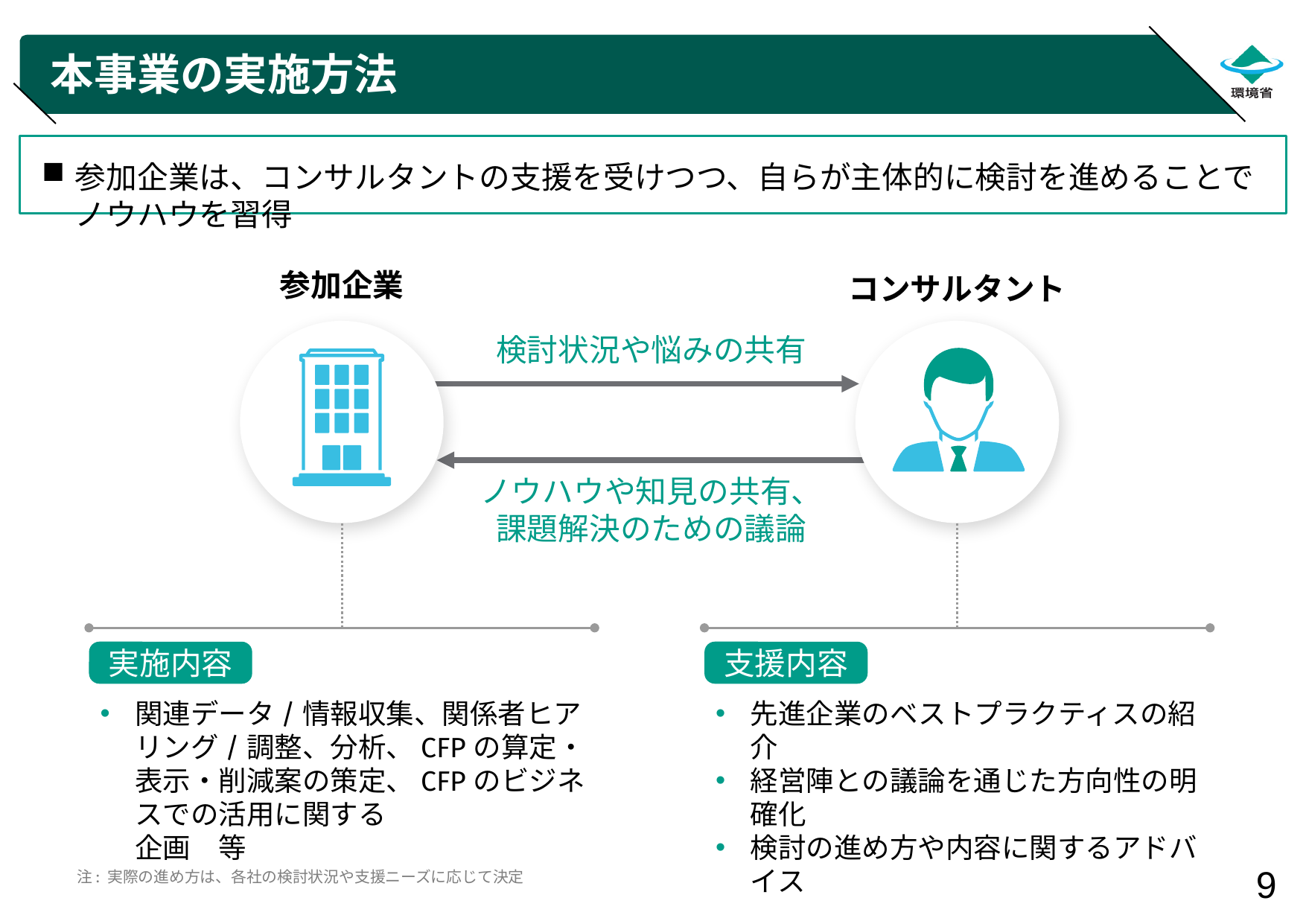

# 本事業の実施方法
参加企業は、コンサルタントの支援を受けつつ、自らが主体的に検討を進めることでノウハウを習得
参加企業
コンサルタント
検討状況や悩みの共有

ノウハウや知見の共有、
課題解決のための議論
実施内容
支援内容

関連データ/情報収集、関係者ヒアリング/調整、分析、CFPの算定・表示・削減案の策定、CFPのビジネスでの活用に関する
企画　等

先進企業のベストプラクティスの紹介
経営陣との議論を通じた方向性の明確化
検討の進め方や内容に関するアドバイス
　　　　　　　　　　　　　　　　　　　　　　　　等
注: 実際の進め方は、各社の検討状況や支援ニーズに応じて決定